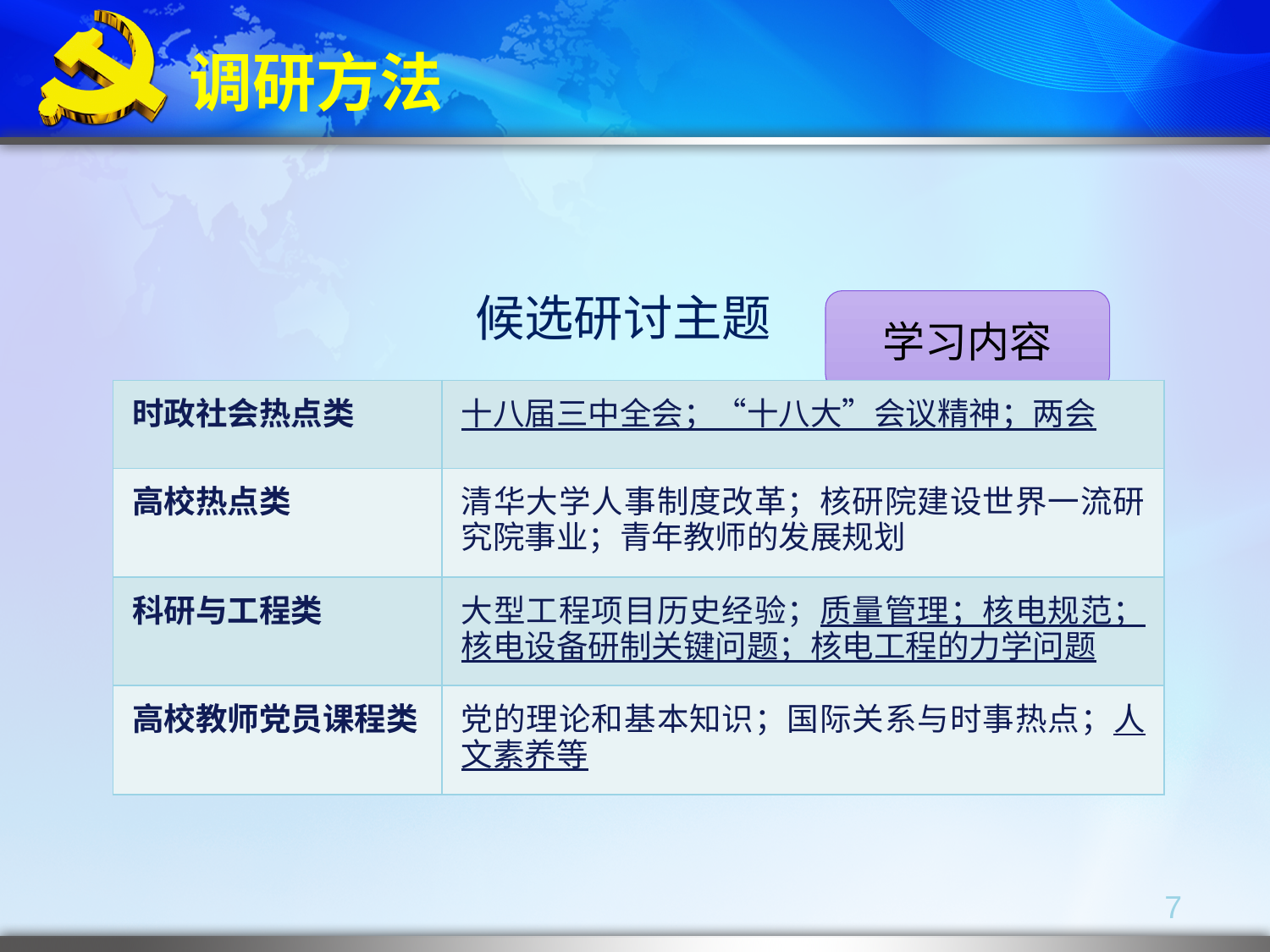

# 调研方法
学习内容
候选研讨主题
| 时政社会热点类 | 十八届三中全会；“十八大”会议精神；两会 |
| --- | --- |
| 高校热点类 | 清华大学人事制度改革；核研院建设世界一流研究院事业；青年教师的发展规划 |
| 科研与工程类 | 大型工程项目历史经验；质量管理；核电规范；核电设备研制关键问题；核电工程的力学问题 |
| 高校教师党员课程类 | 党的理论和基本知识；国际关系与时事热点；人文素养等 |